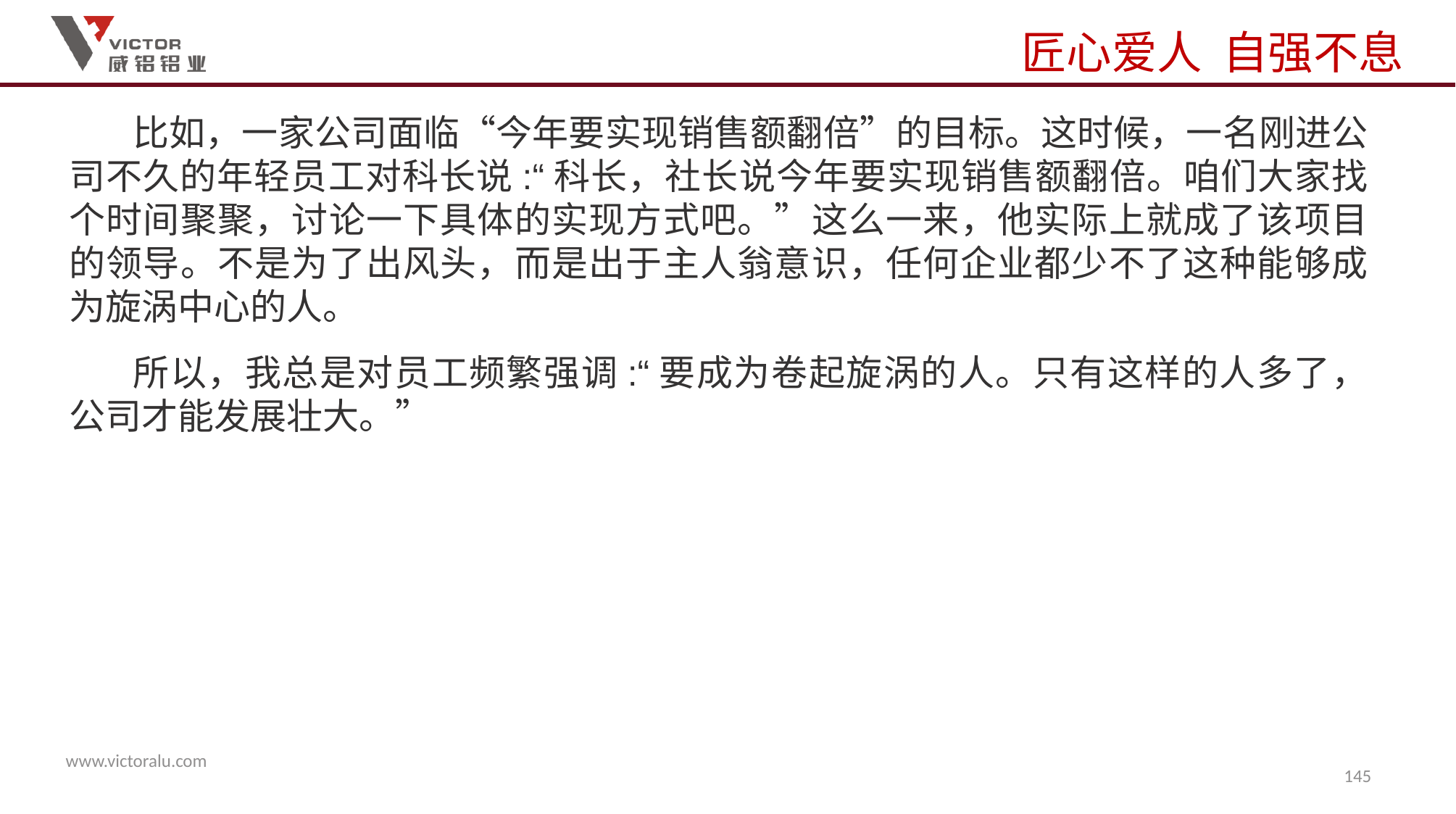

比如，一家公司面临“今年要实现销售额翻倍”的目标。这时候，一名刚进公司不久的年轻员工对科长说:“科长，社长说今年要实现销售额翻倍。咱们大家找个时间聚聚，讨论一下具体的实现方式吧。”这么一来，他实际上就成了该项目的领导。不是为了出风头，而是出于主人翁意识，任何企业都少不了这种能够成为旋涡中心的人。
所以，我总是对员工频繁强调:“要成为卷起旋涡的人。只有这样的人多了，公司才能发展壮大。”
145